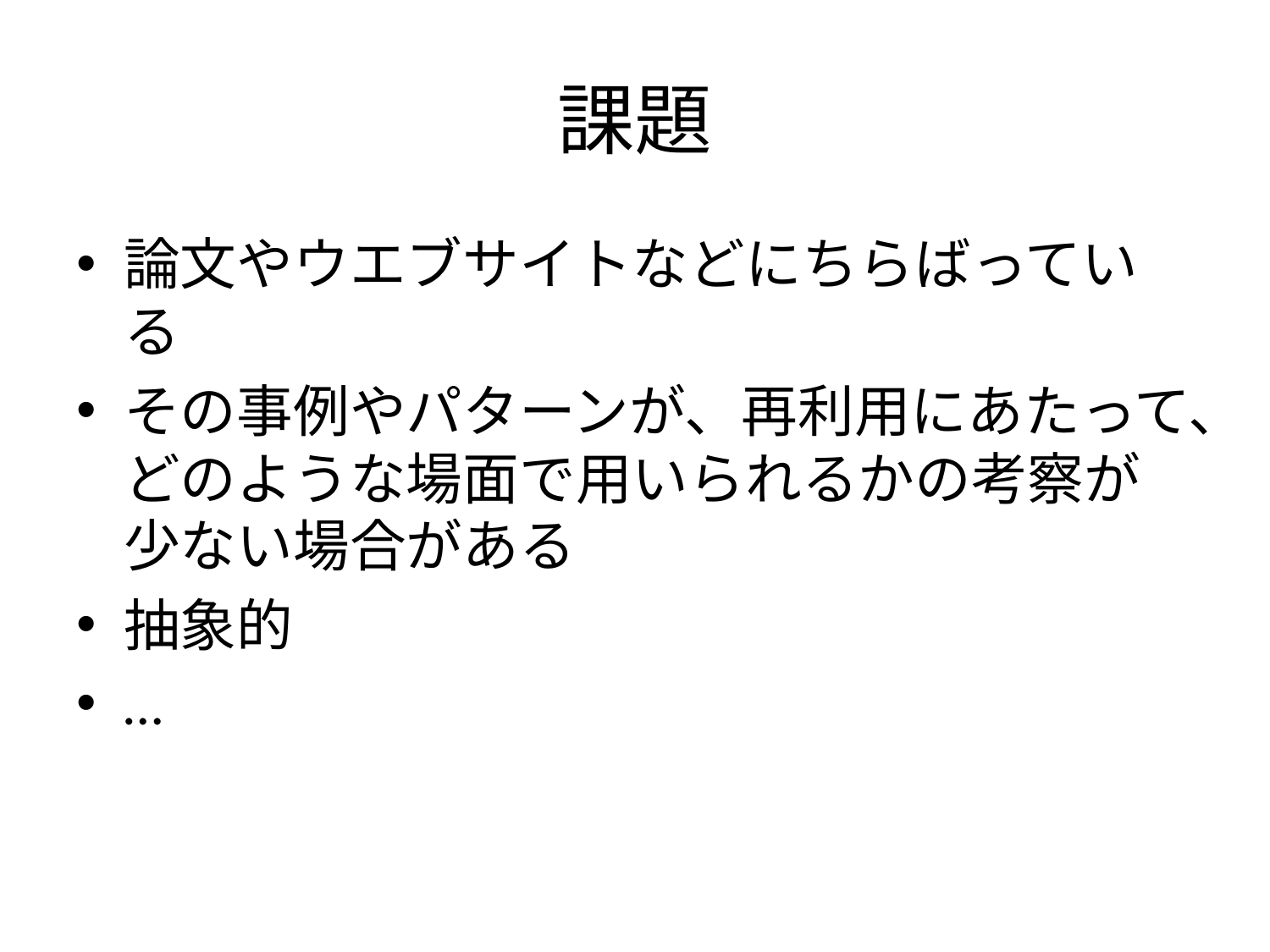

# 課題
論文やウエブサイトなどにちらばっている
その事例やパターンが、再利用にあたって、どのような場面で用いられるかの考察が少ない場合がある
抽象的
…